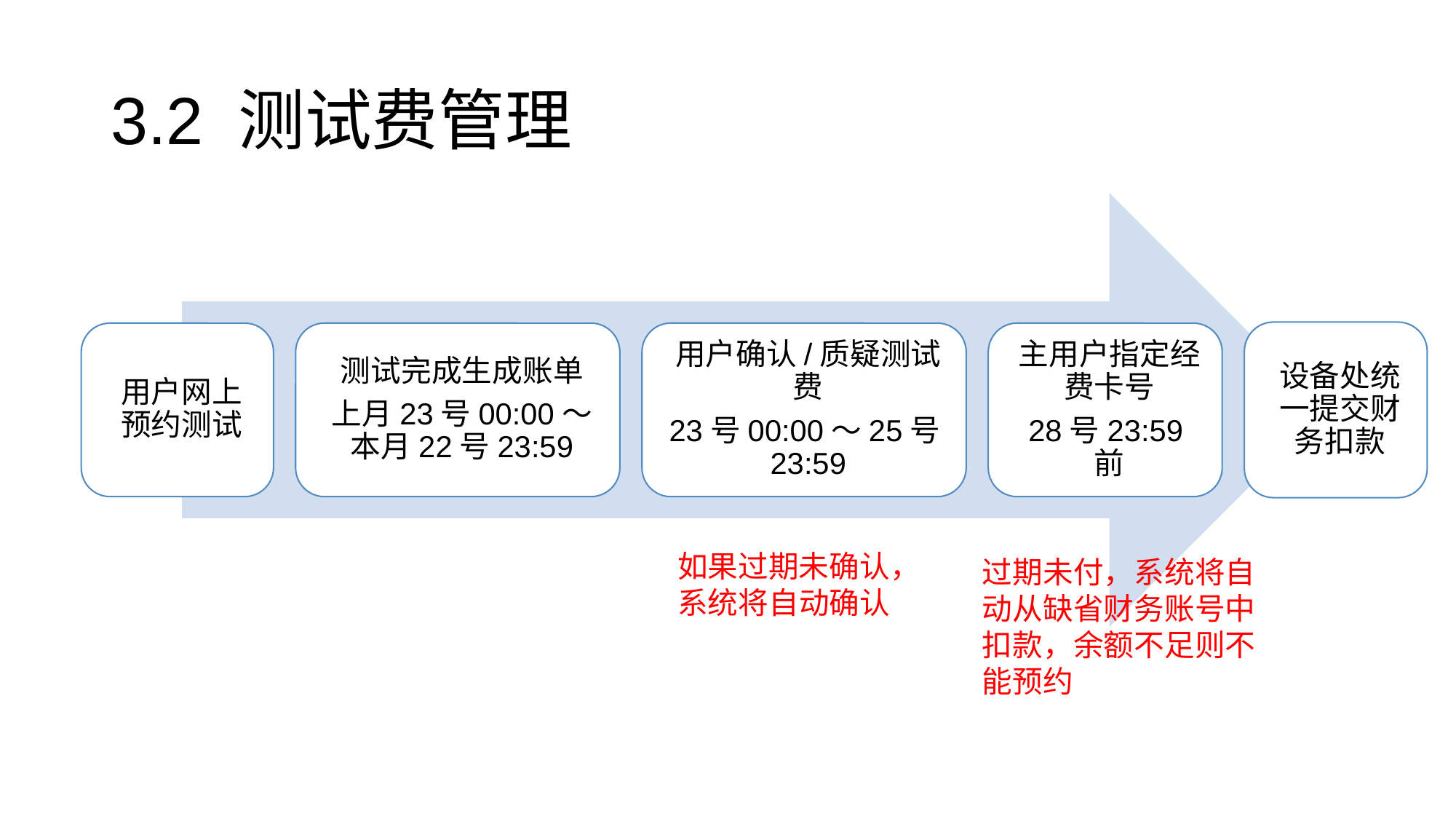

# 3.2 测试费管理
用户网上预约测试
测试完成生成账单
上月23号00:00～本月22号23:59
用户确认/质疑测试费
23号00:00～25号23:59
主用户指定经费卡号
28号23:59前
设备处统一提交财务扣款
如果过期未确认，系统将自动确认
过期未付，系统将自动从缺省财务账号中扣款，余额不足则不能预约